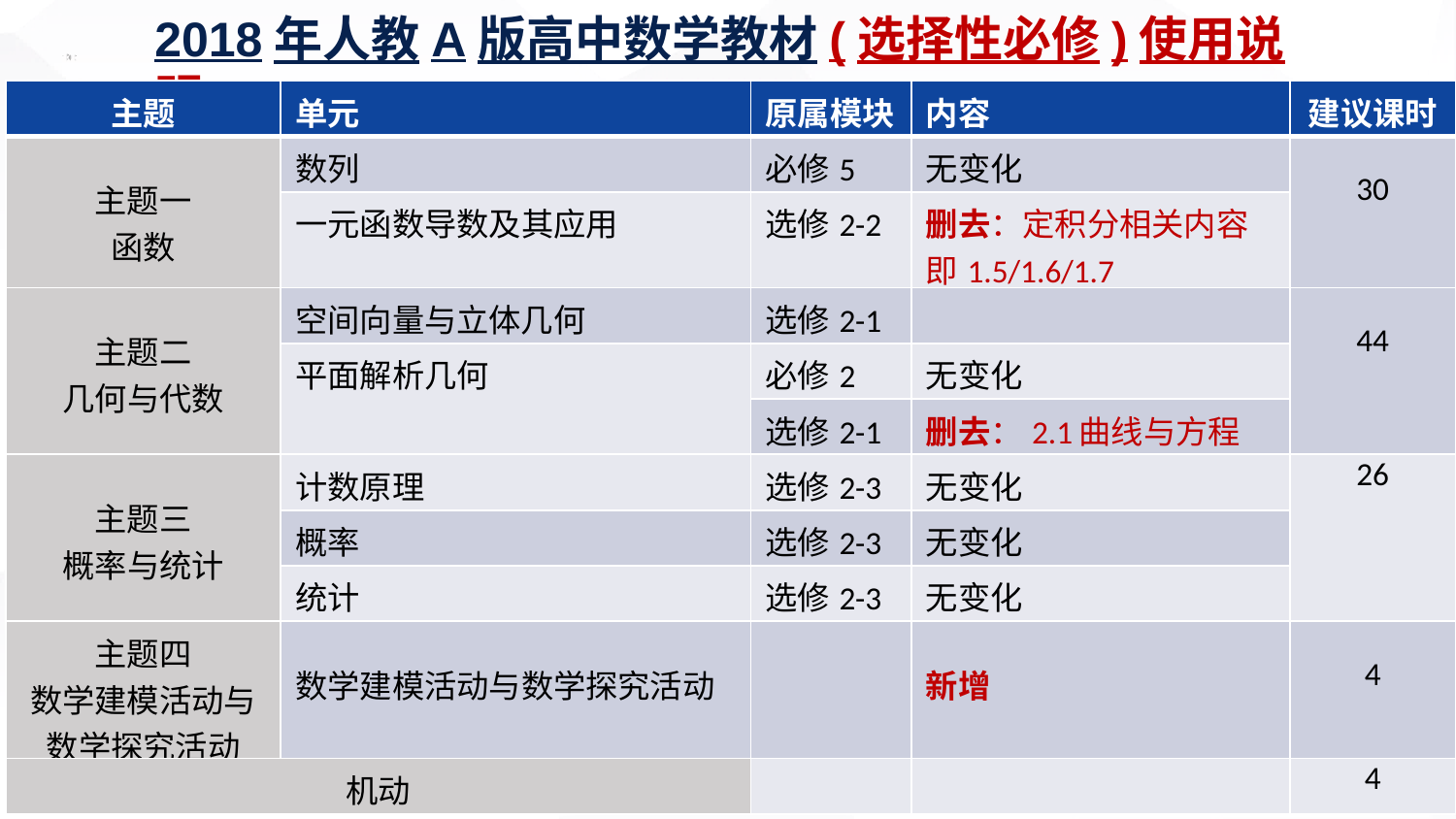

2018年人教A版高中数学教材(选择性必修)使用说明
| 主题 | 单元 | 原属模块 | 内容 | 建议课时 |
| --- | --- | --- | --- | --- |
| 主题一 函数 | 数列 | 必修5 | 无变化 | 30 |
|  | 一元函数导数及其应用 | 选修2-2 | 删去：定积分相关内容 即1.5/1.6/1.7 |  |
| 主题二 几何与代数 | 空间向量与立体几何 | 选修2-1 |  | 44 |
|  | 平面解析几何 | 必修2 | 无变化 |  |
|  |  | 选修2-1 | 删去：2.1曲线与方程 |  |
| 主题三 概率与统计 | 计数原理 | 选修2-3 | 无变化 | 26 |
|  | 概率 | 选修2-3 | 无变化 |  |
|  | 统计 | 选修2-3 | 无变化 |  |
| 主题四 数学建模活动与数学探究活动 | 数学建模活动与数学探究活动 |  | 新增 | 4 |
| 机动 |  |  |  | 4 |